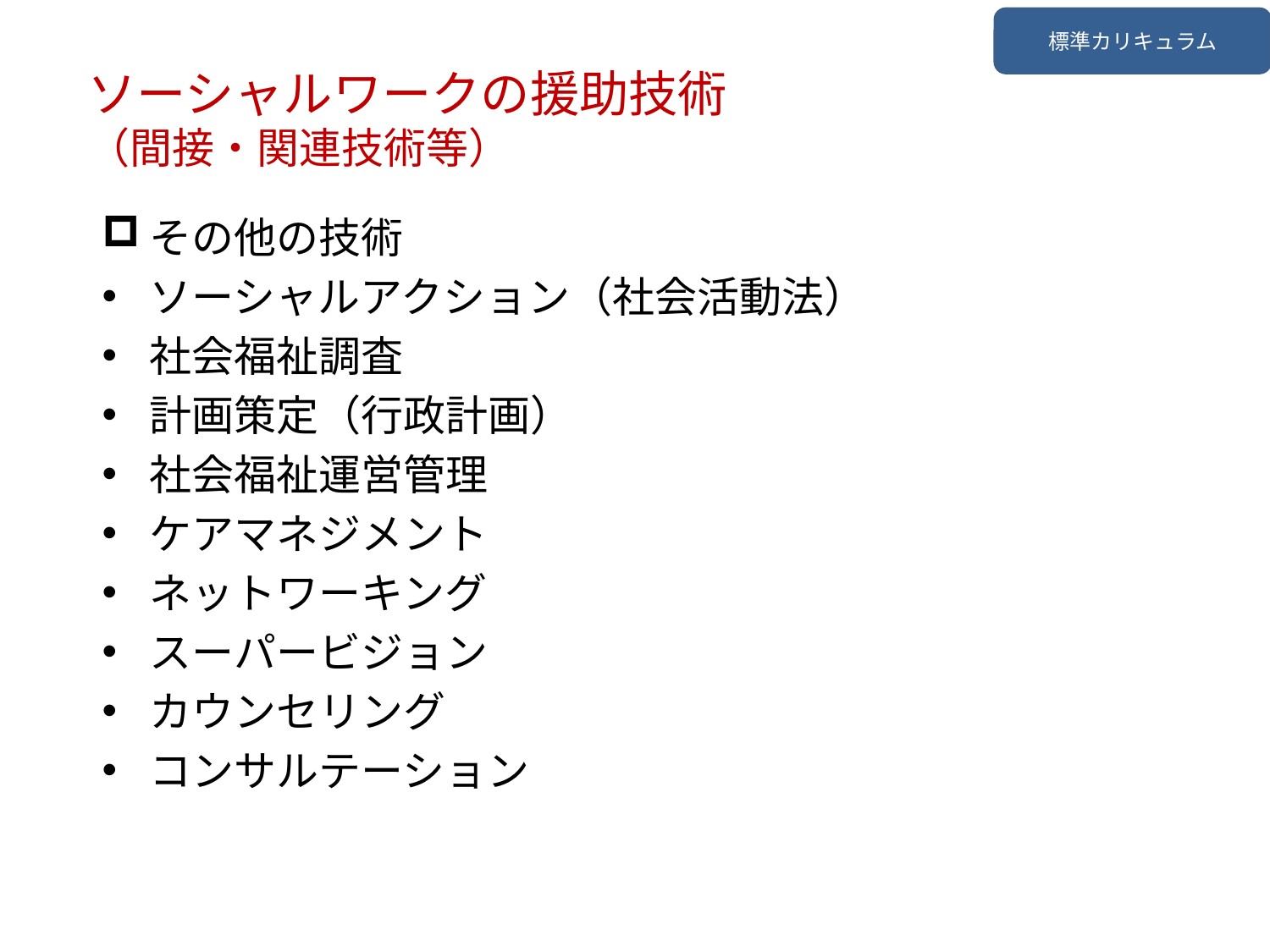

標準カリキュラム
ソーシャルワークの援助技術（間接・関連技術等）
その他の技術
ソーシャルアクション（社会活動法）
社会福祉調査
計画策定（行政計画）
社会福祉運営管理
ケアマネジメント
ネットワーキング
スーパービジョン
カウンセリング
コンサルテーション